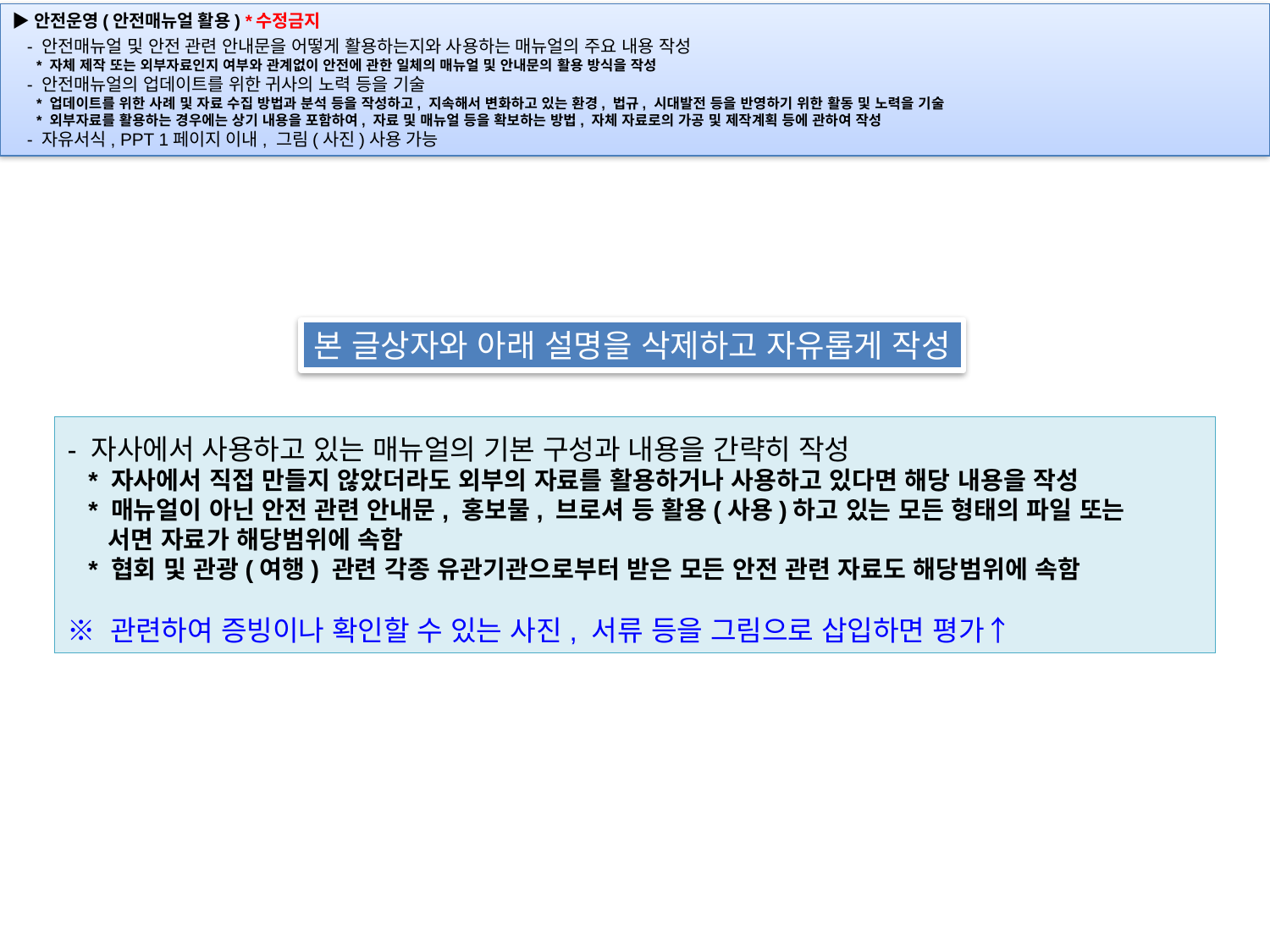

본 글상자와 아래 설명을 삭제하고 자유롭게 작성

- 자사에서 사용하고 있는 매뉴얼의 기본 구성과 내용을 간략히 작성
   * 자사에서 직접 만들지 않았더라도 외부의 자료를 활용하거나 사용하고 있다면 해당 내용을 작성
   * 매뉴얼이 아닌 안전 관련 안내문, 홍보물, 브로셔 등 활용(사용)하고 있는 모든 형태의 파일 또는
     서면 자료가 해당범위에 속함
   * 협회 및 관광(여행) 관련 각종 유관기관으로부터 받은 모든 안전 관련 자료도 해당범위에 속함

※ 관련하여 증빙이나 확인할 수 있는 사진, 서류 등을 그림으로 삽입하면 평가↑